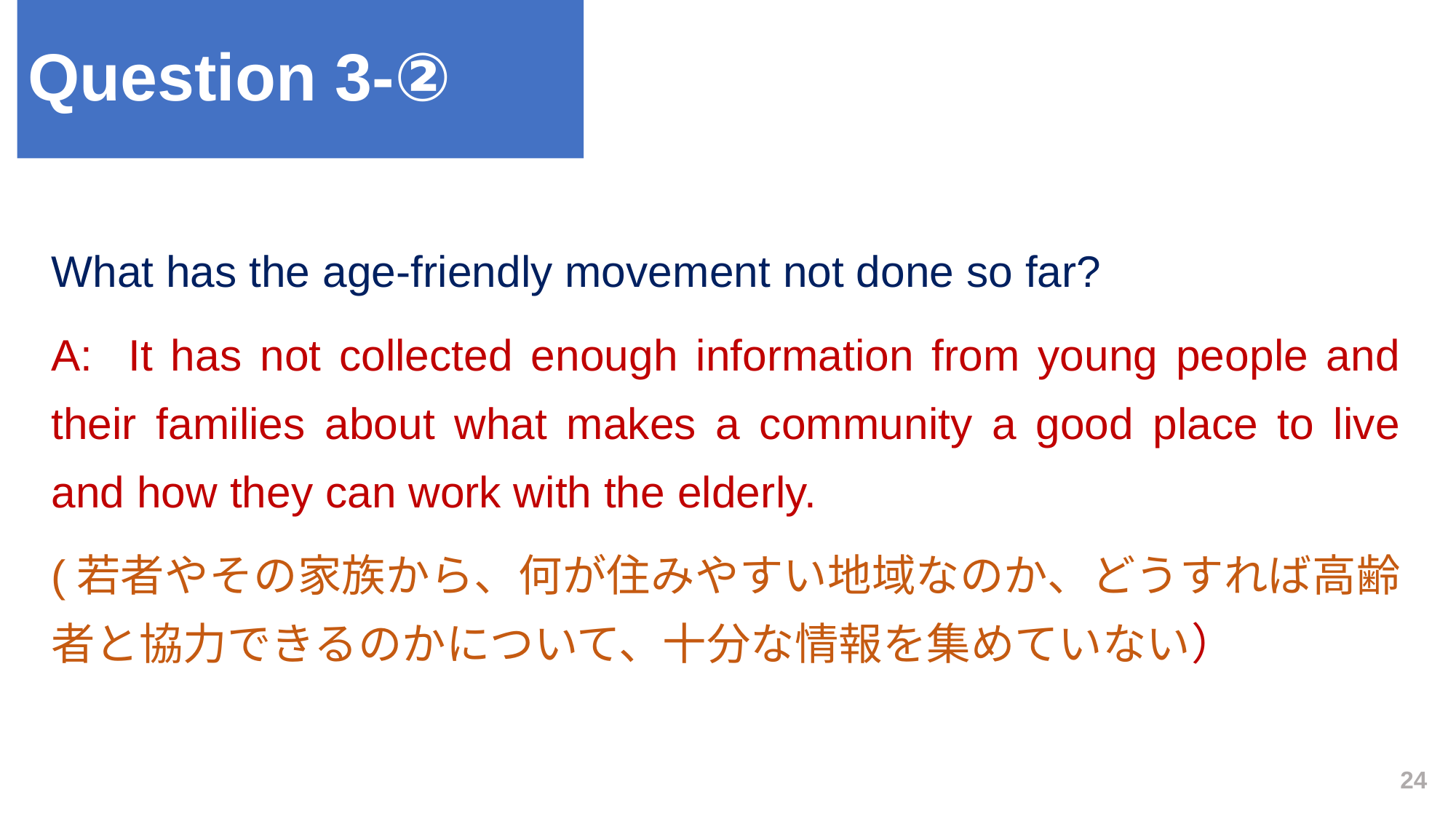

Question 3-②
What has the age-friendly movement not done so far?
A:  It has not collected enough information from young people and their families about what makes a community a good place to live and how they can work with the elderly.
(若者やその家族から、何が住みやすい地域なのか、どうすれば高齢者と協力できるのかについて、十分な情報を集めていない）